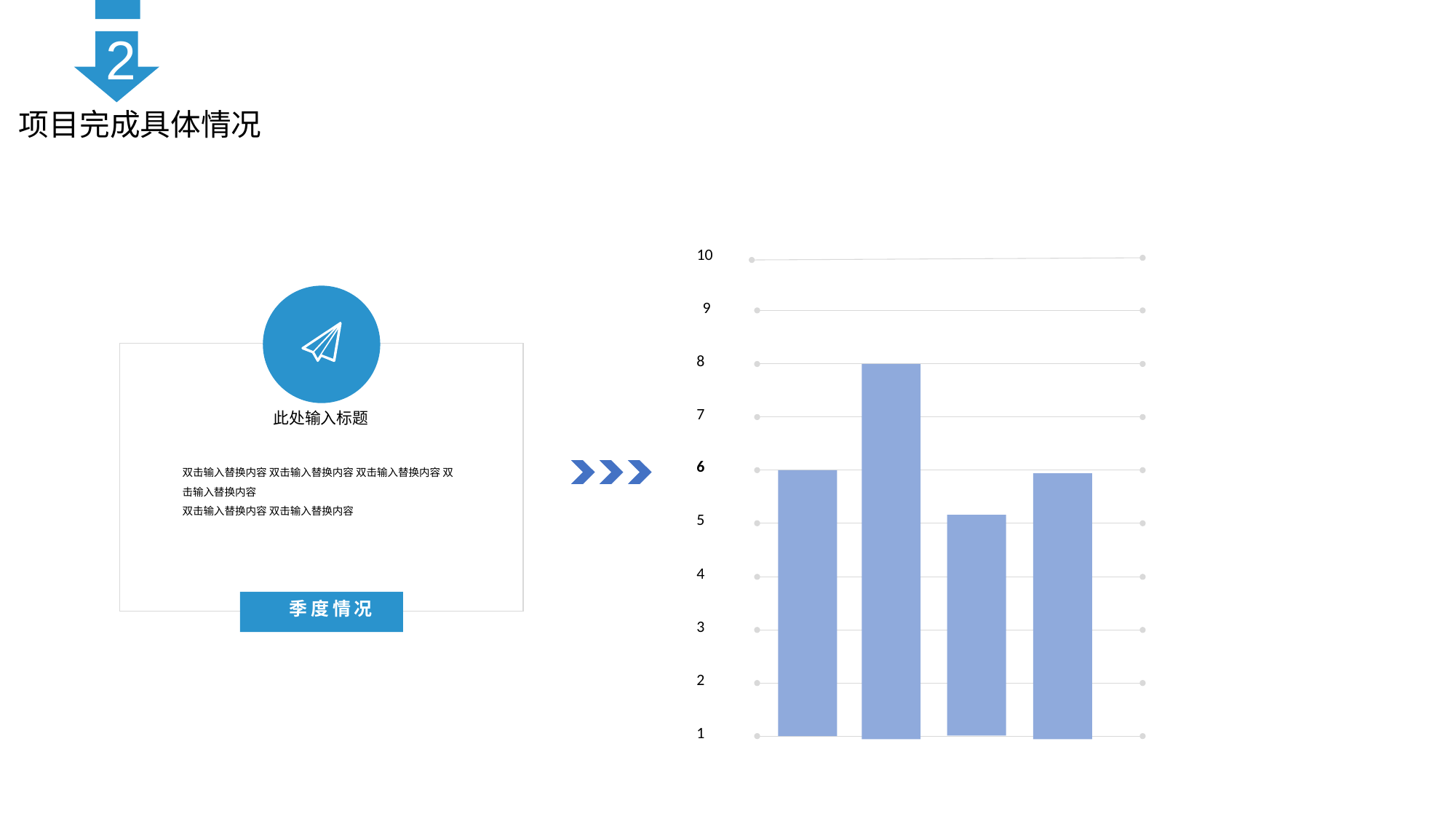

2
项目完成具体情况
10

9

8

7
此处输入标题
6
双击输入替换内容 双击输入替换内容 双击输入替换内容 双击输入替换内容
双击输入替换内容 双击输入替换内容

5

4

季度情况
3
2
1